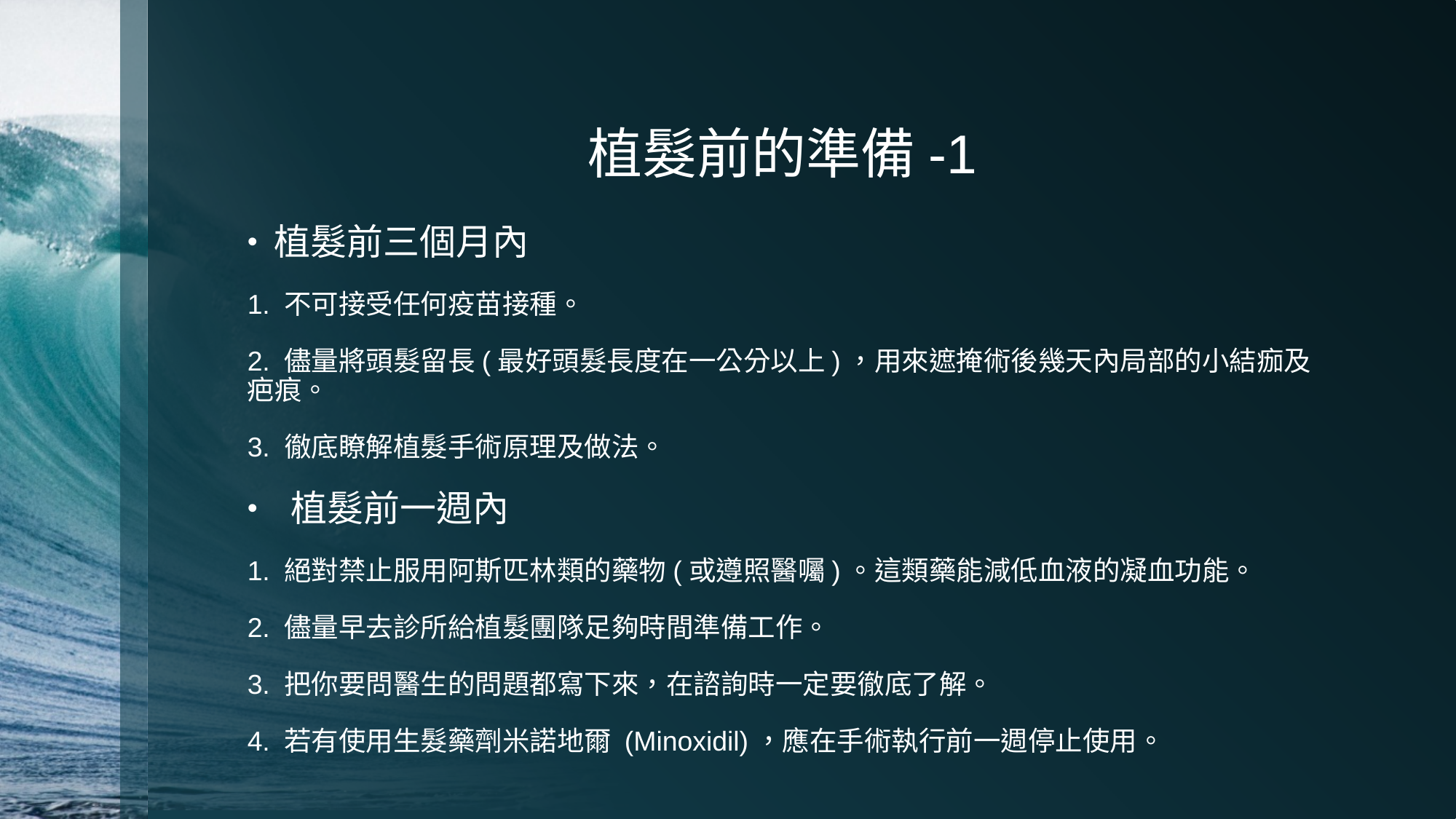

# 植髮前的準備-1
植髮前三個月內
1. 不可接受任何疫苗接種。
2. 儘量將頭髮留長(最好頭髮長度在一公分以上)，用來遮掩術後幾天內局部的小結痂及疤痕。
3. 徹底瞭解植髮手術原理及做法。
 植髮前一週內
1. 絕對禁止服用阿斯匹林類的藥物(或遵照醫囑)。這類藥能減低血液的凝血功能。
2. 儘量早去診所給植髮團隊足夠時間準備工作。
3. 把你要問醫生的問題都寫下來，在諮詢時一定要徹底了解。
4. 若有使用生髮藥劑米諾地爾 (Minoxidil)，應在手術執行前一週停止使用。